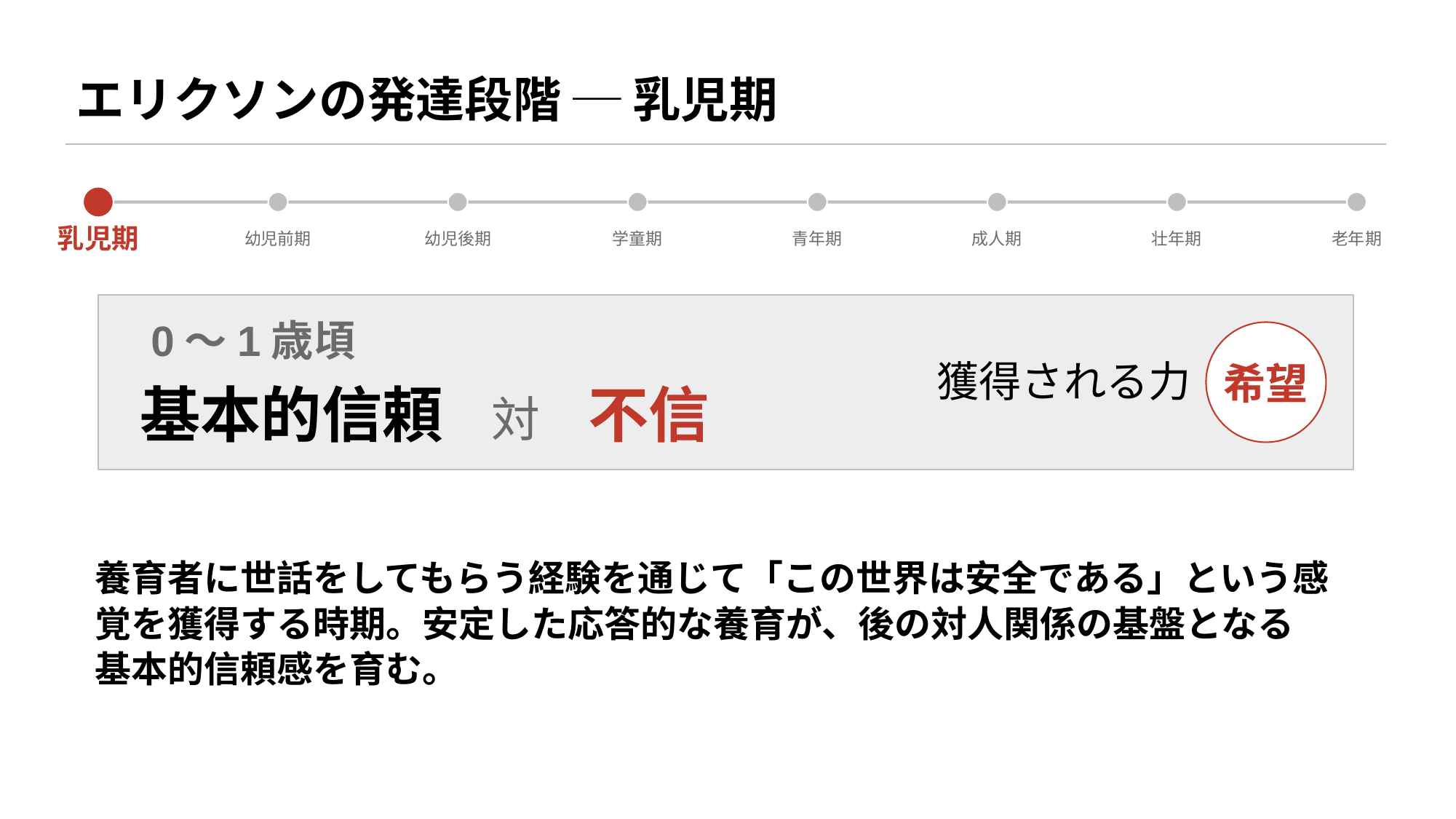

エリクソンの発達段階 ─ 乳児期

乳児期
幼児前期
幼児後期
学童期
青年期
成人期
壮年期
老年期

0〜1歳頃

希望
基本的信頼　対　不信
獲得される力
養育者に世話をしてもらう経験を通じて「この世界は安全である」という感覚を獲得する時期。安定した応答的な養育が、後の対人関係の基盤となる基本的信頼感を育む。